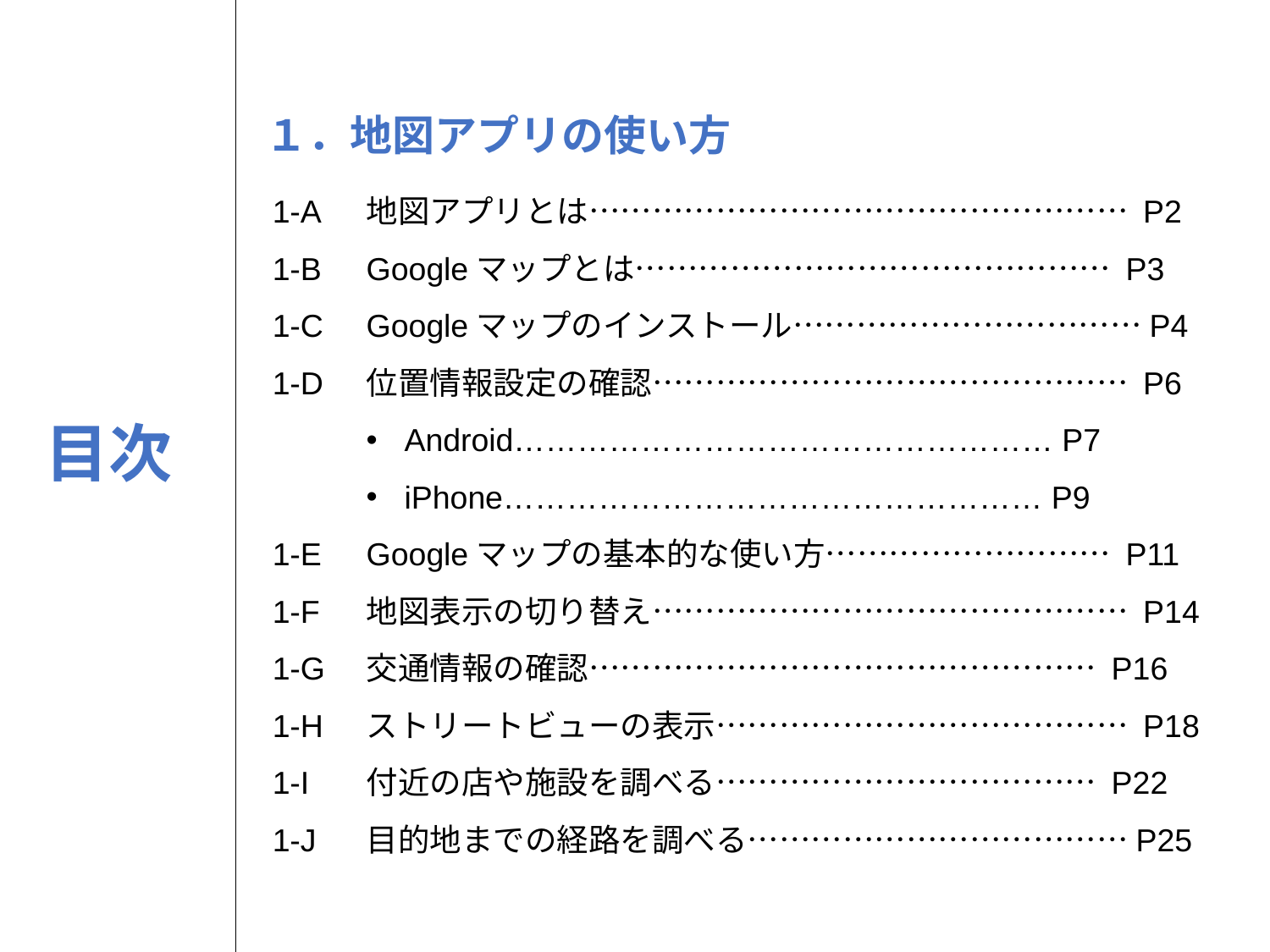

１．地図アプリの使い方
1-A
1-B
1-C
1-D

1-E
1-F
1-G
1-H
1-I
1-J
地図アプリとは…………………………………………… P2
Googleマップとは……………………………………… P3
Googleマップのインストール……………………………P4
位置情報設定の確認……………………………………… P6
Android…………………………………………… P7
iPhone…………………………………………… P9
Googleマップの基本的な使い方……………………… P11
地図表示の切り替え……………………………………… P14
交通情報の確認………………………………………… P16
ストリートビューの表示………………………………… P18
付近の店や施設を調べる……………………………… P22
目的地までの経路を調べる………………………………P25
目次